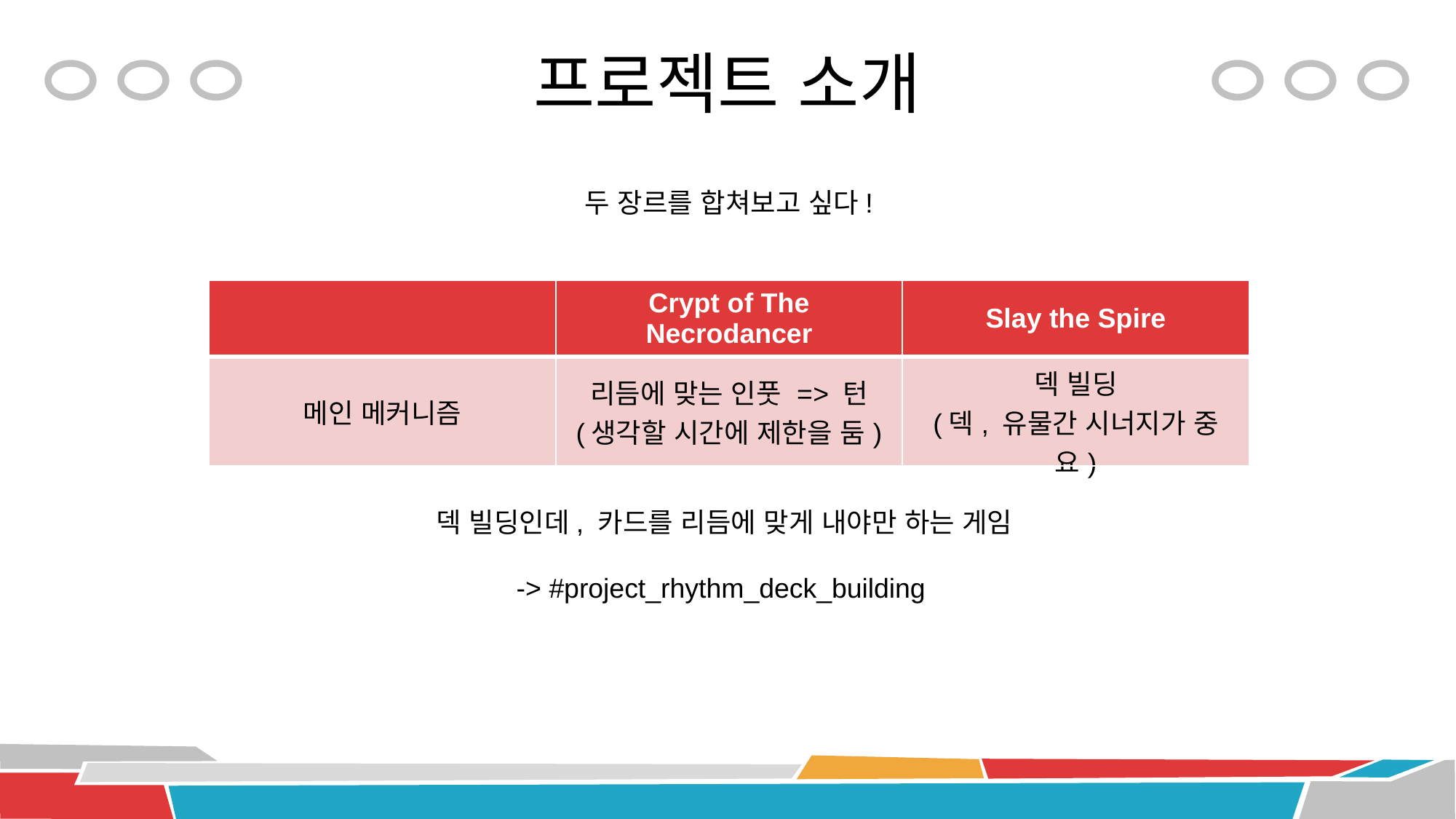

# 프로젝트 소개
두 장르를 합쳐보고 싶다!
|  | Crypt of The Necrodancer | Slay the Spire |
| --- | --- | --- |
| 메인 메커니즘 | 리듬에 맞는 인풋 => 턴 (생각할 시간에 제한을 둠) | 덱 빌딩 (덱, 유물간 시너지가 중요) |
덱 빌딩인데, 카드를 리듬에 맞게 내야만 하는 게임

-> #project_rhythm_deck_building